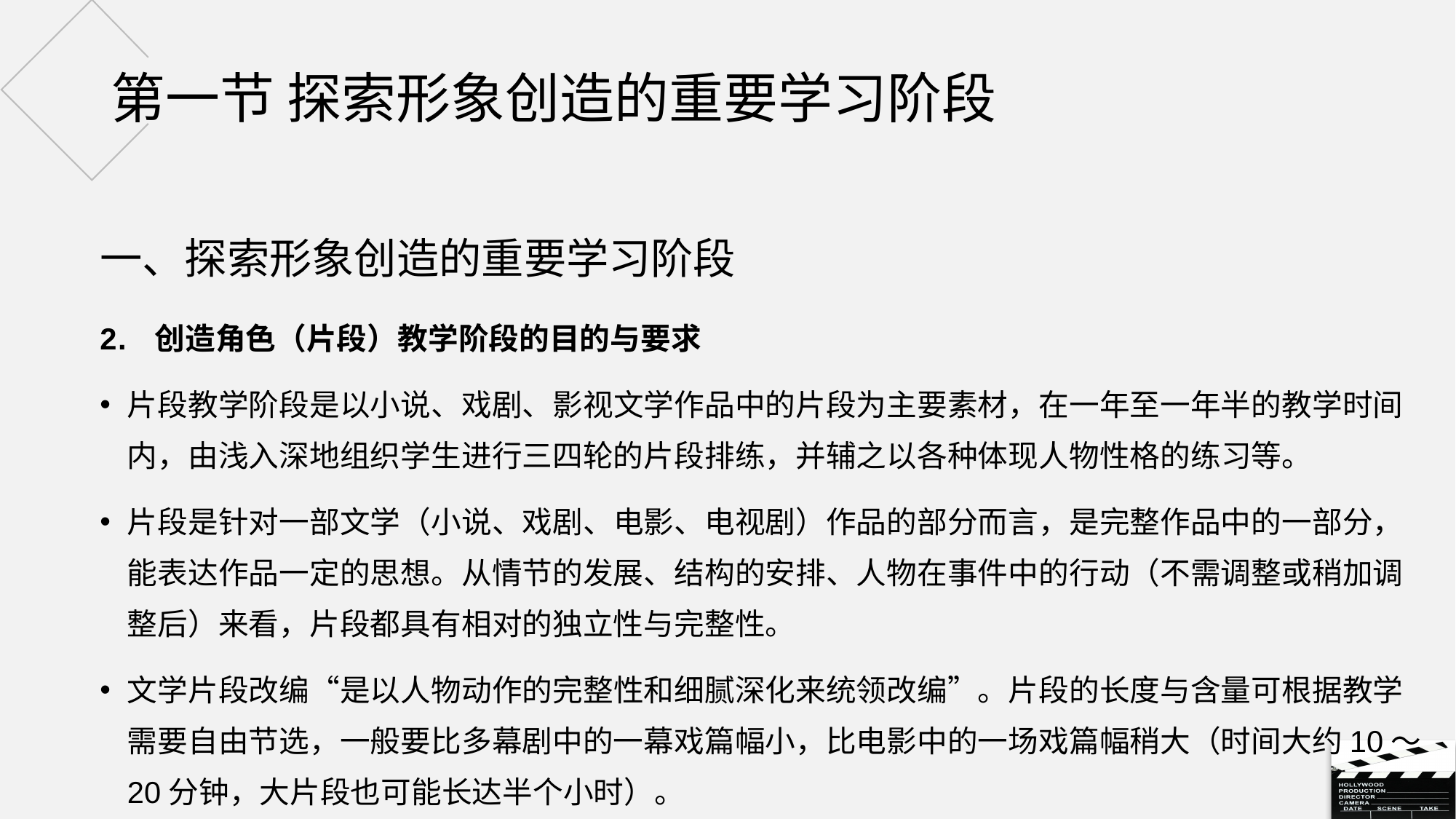

# 第一节 探索形象创造的重要学习阶段
一、探索形象创造的重要学习阶段
创造角色（片段）教学阶段的目的与要求
片段教学阶段是以小说、戏剧、影视文学作品中的片段为主要素材，在一年至一年半的教学时间内，由浅入深地组织学生进行三四轮的片段排练，并辅之以各种体现人物性格的练习等。
片段是针对一部文学（小说、戏剧、电影、电视剧）作品的部分而言，是完整作品中的一部分，能表达作品一定的思想。从情节的发展、结构的安排、人物在事件中的行动（不需调整或稍加调整后）来看，片段都具有相对的独立性与完整性。
文学片段改编“是以人物动作的完整性和细腻深化来统领改编”。片段的长度与含量可根据教学需要自由节选，一般要比多幕剧中的一幕戏篇幅小，比电影中的一场戏篇幅稍大（时间大约10～20分钟，大片段也可能长达半个小时）。